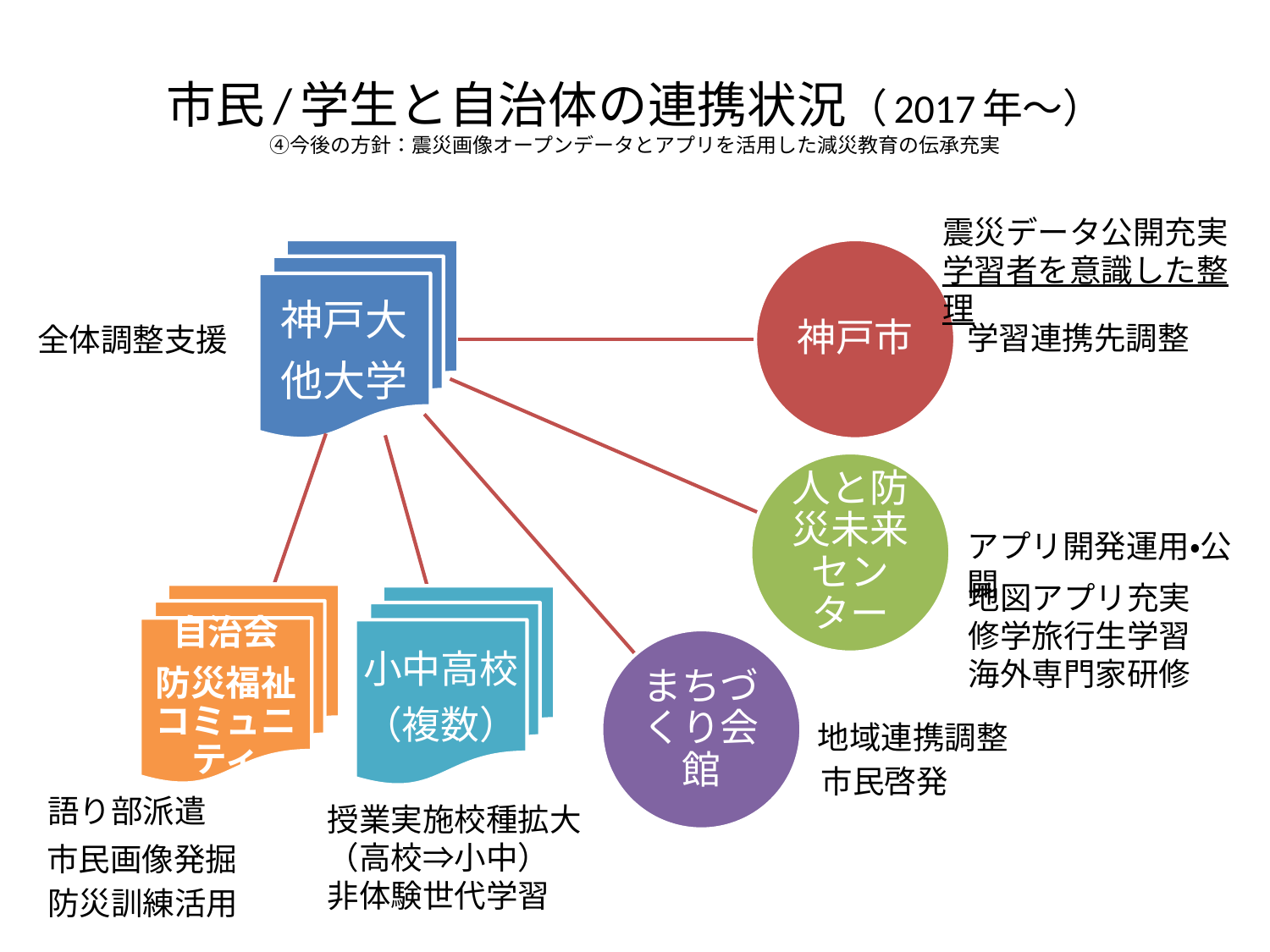

# 市民/学生と自治体の連携状況（2017年～） ④今後の方針：震災画像オープンデータとアプリを活用した減災教育の伝承充実
震災データ公開充実
学習者を意識した整理
神戸大
他大学

神戸市

人と防災未来センター

まちづくり会館

小中高校
（複数）

自治会
防災福祉コミュニティ
学習連携先調整
全体調整支援
アプリ開発運用・公開
地図アプリ充実
修学旅行生学習
海外専門家研修
地域連携調整
市民啓発
語り部派遣
授業実施校種拡大
（高校⇒小中）
非体験世代学習
市民画像発掘
防災訓練活用